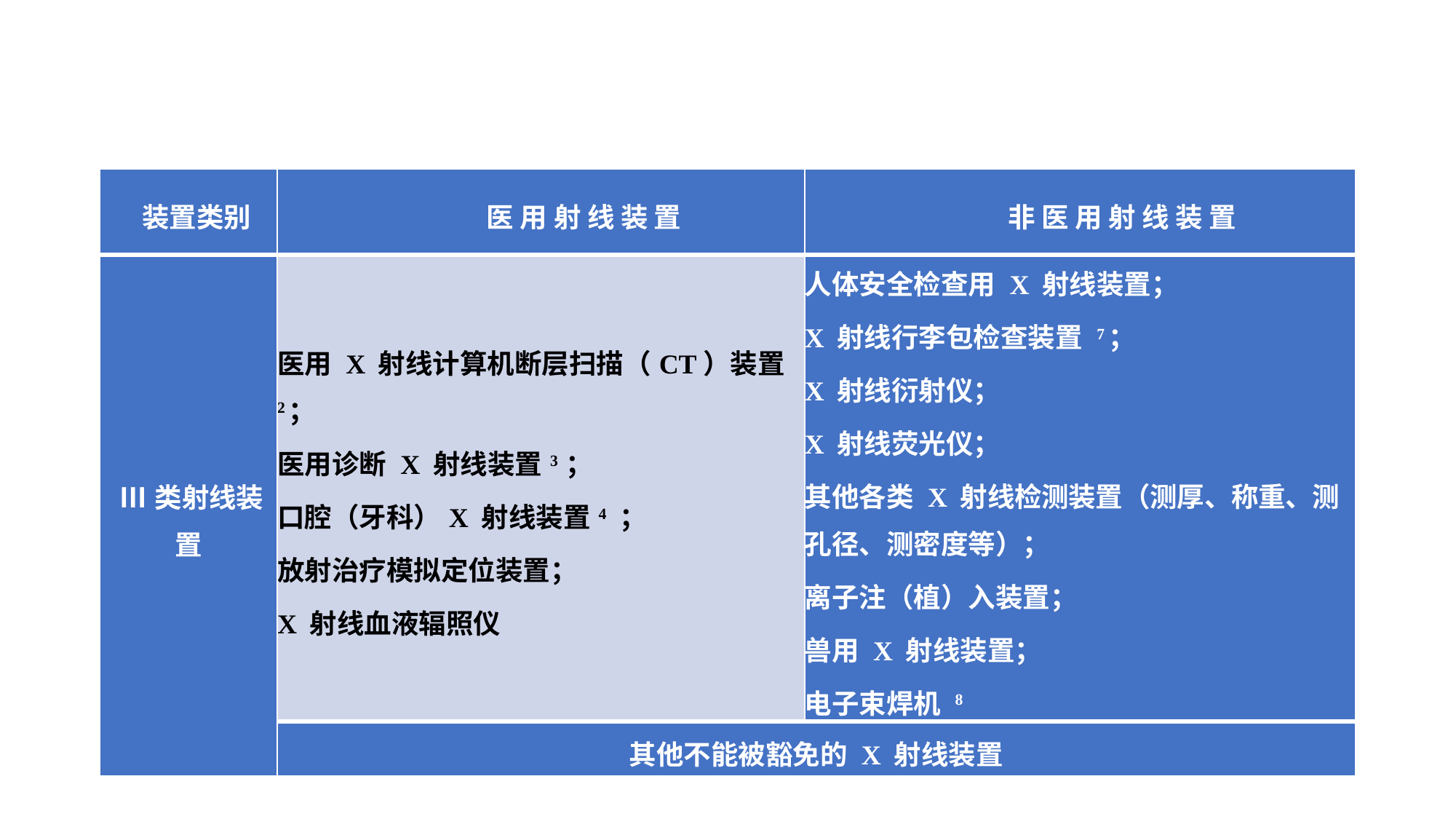

#
| 装置类别 | 医 用 射 线 装 置 | 非 医 用 射 线 装 置 |
| --- | --- | --- |
| Ⅲ类射线装置 | 医用 X 射线计算机断层扫描（CT）装置2； 医用诊断 X 射线装置3 ； 口腔（牙科）X 射线装置4 ； 放射治疗模拟定位装置； X 射线血液辐照仪 | 人体安全检查用 X 射线装置； X 射线行李包检查装置 7； X 射线衍射仪； X 射线荧光仪； 其他各类 X 射线检测装置（测厚、称重、测 孔径、测密度等）； 离子注（植）入装置； 兽用 X 射线装置； 电子束焊机 8 |
|  | 其他不能被豁免的 X 射线装置 |  |